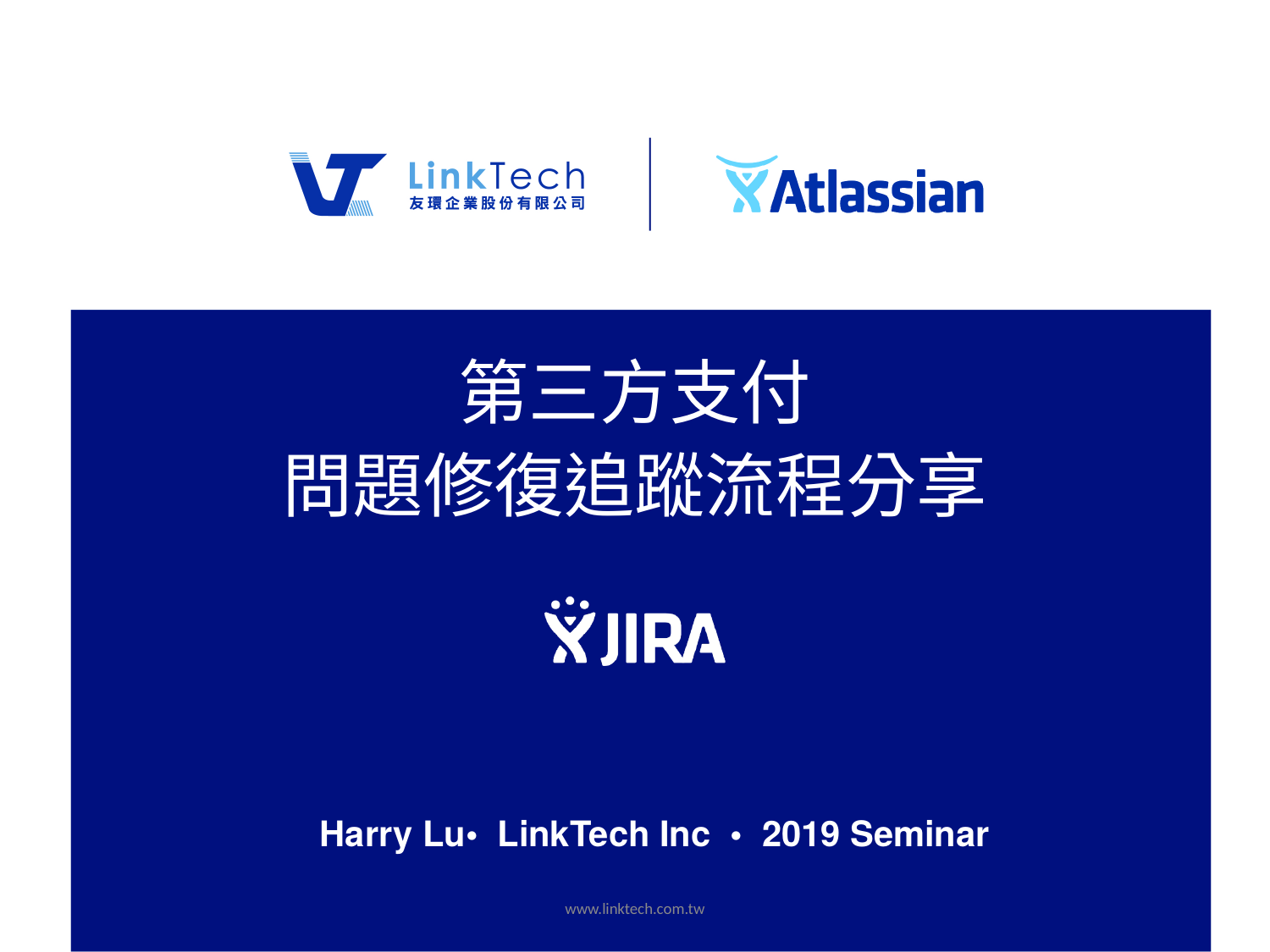

# 第三方支付 問題修復追蹤流程分享
Harry Lu•  LinkTech Inc  •  2019 Seminar